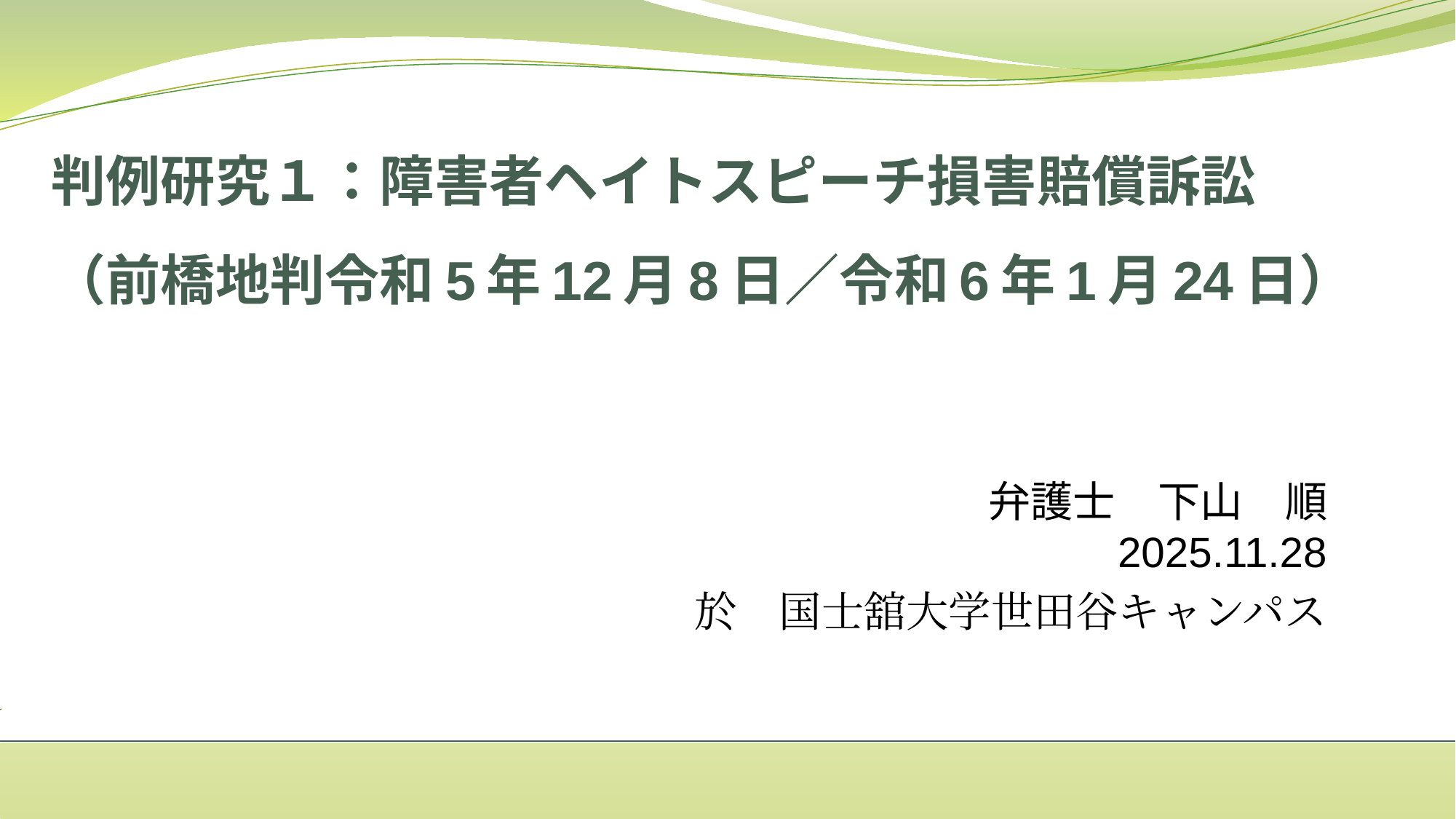

# 判例研究１：障害者ヘイトスピーチ損害賠償訴訟 （前橋地判令和5年12月8日／令和6年1月24日）
　弁護士　下山　順
2025.11.28
於　国士舘大学世田谷キャンパス